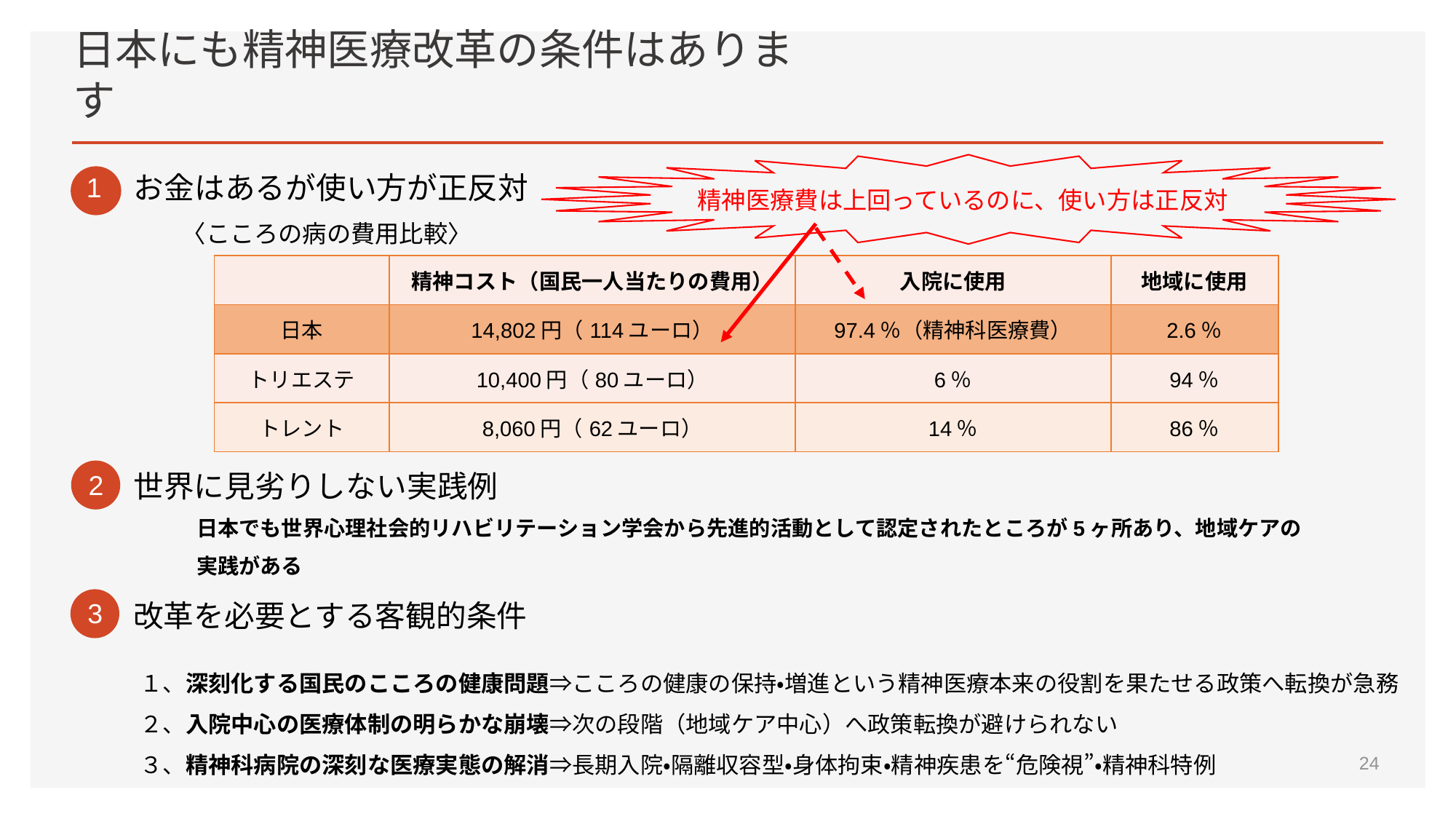

# 日本にも精神医療改革の条件はあります

お金はあるが使い方が正反対
1

精神医療費は上回っているのに、使い方は正反対
〈こころの病の費用比較〉
|  | 精神コスト（国民一人当たりの費用） | 入院に使用 | 地域に使用 |
| --- | --- | --- | --- |
| 日本 | 14,802円（114ユーロ） | 97.4％（精神科医療費） | 2.6％ |
| トリエステ | 10,400円（80ユーロ） | 6％ | 94％ |
| トレント | 8,060円（62ユーロ） | 14％ | 86％ |

2
世界に見劣りしない実践例
日本でも世界心理社会的リハビリテーション学会から先進的活動として認定されたところが5ヶ所あり、地域ケアの実践がある

3
改革を必要とする客観的条件
１、深刻化する国民のこころの健康問題⇒こころの健康の保持・増進という精神医療本来の役割を果たせる政策へ転換が急務
２、入院中心の医療体制の明らかな崩壊⇒次の段階（地域ケア中心）へ政策転換が避けられない
３、精神科病院の深刻な医療実態の解消⇒長期入院・隔離収容型・身体拘束・精神疾患を“危険視”・精神科特例
24